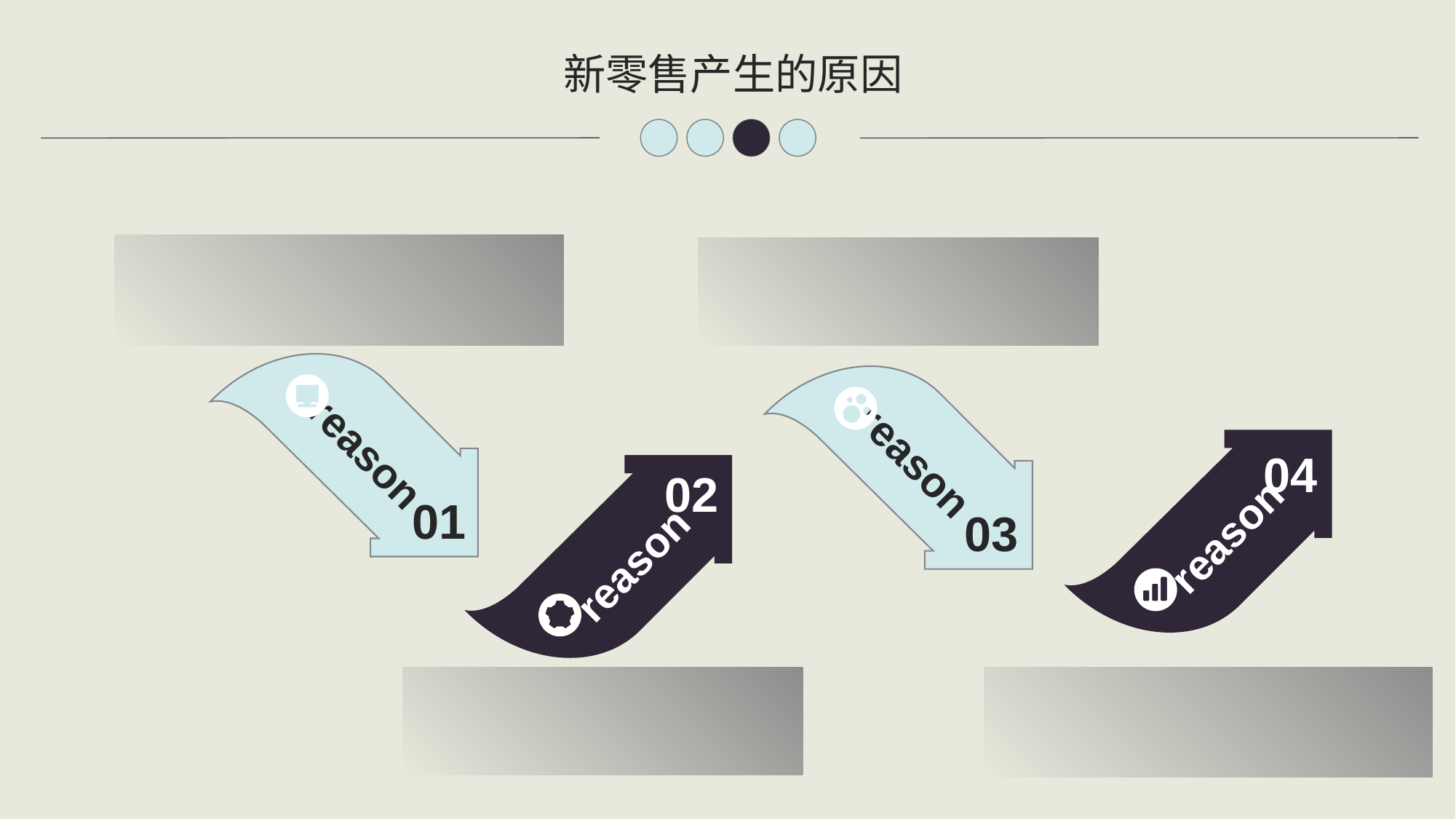

新零售产生的原因

社会年龄的结构变化，80和90后成为社会的消费主体

reason
01

移动互联网的增长瓶颈

reason
03

04
reason

传统的零售业在暴跌，流量和毛利都被互联网公司撸走了

02
reason

移动支付的普及